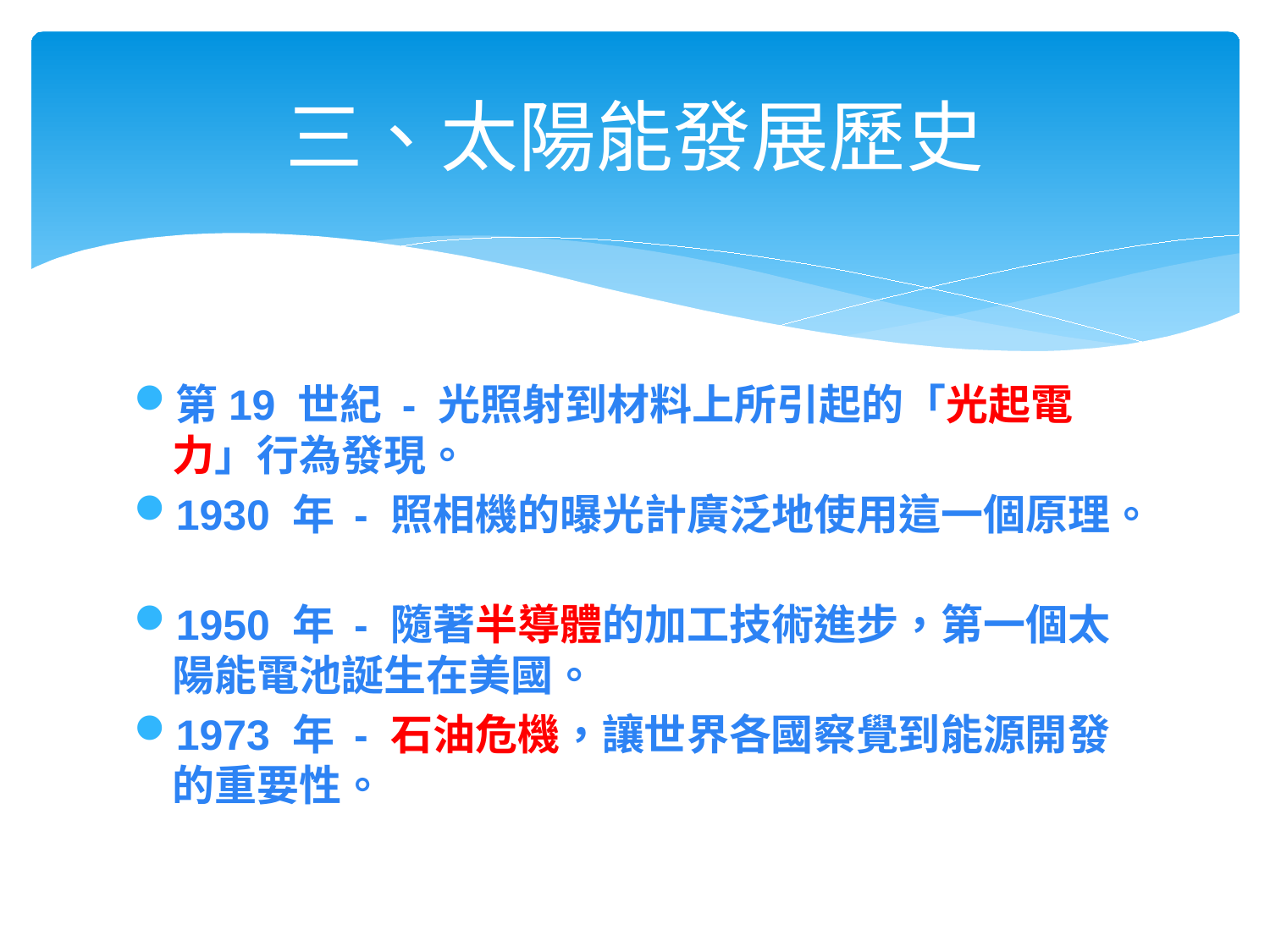

# 三、太陽能發展歷史
第19 世紀 - 光照射到材料上所引起的「光起電力」行為發現。
1930 年 - 照相機的曝光計廣泛地使用這一個原理。
1950 年 - 隨著半導體的加工技術進步，第一個太陽能電池誕生在美國。
1973 年 - 石油危機，讓世界各國察覺到能源開發的重要性。